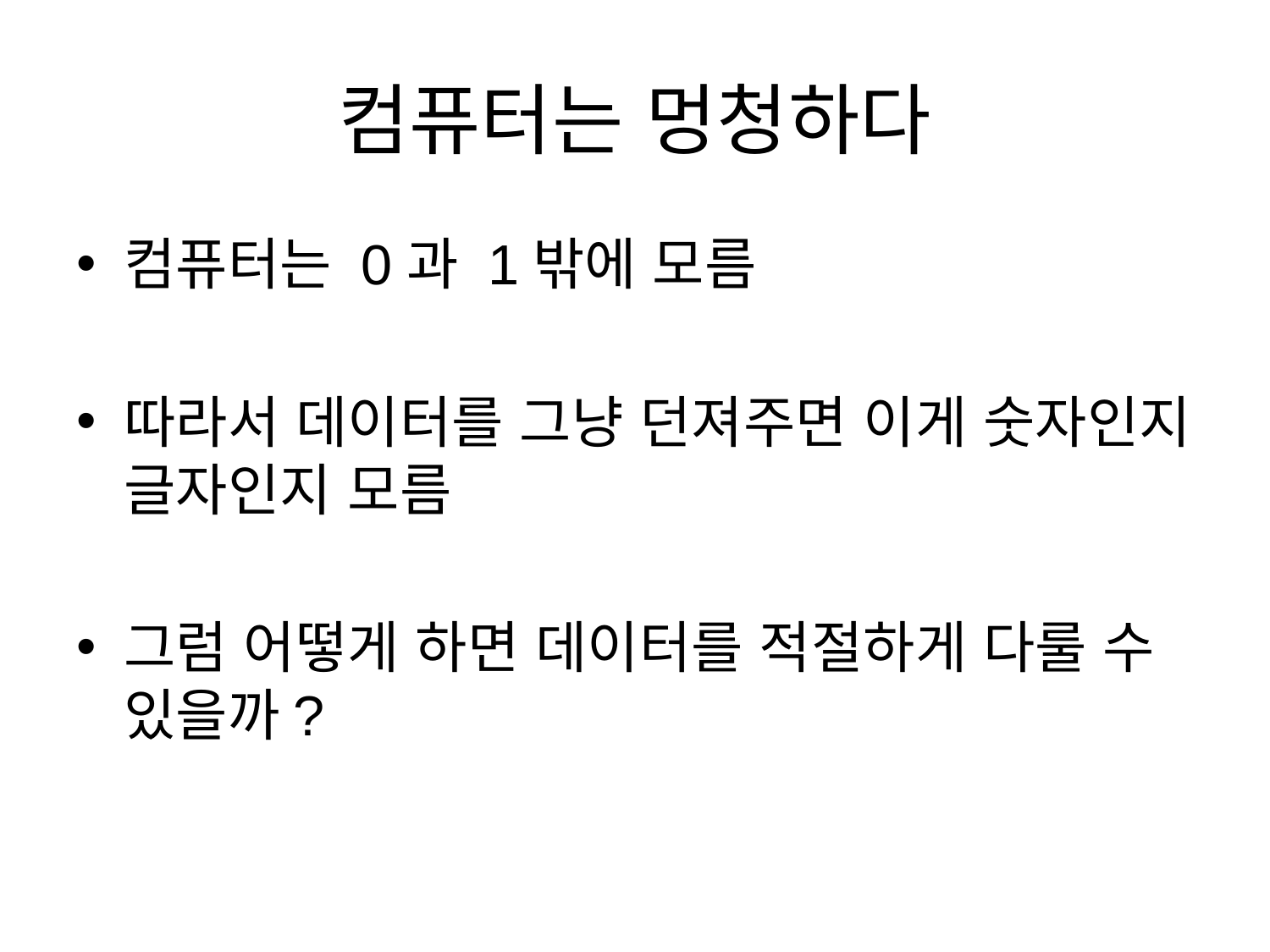

# 컴퓨터는 멍청하다
컴퓨터는 0과 1밖에 모름

따라서 데이터를 그냥 던져주면 이게 숫자인지 글자인지 모름

그럼 어떻게 하면 데이터를 적절하게 다룰 수 있을까?